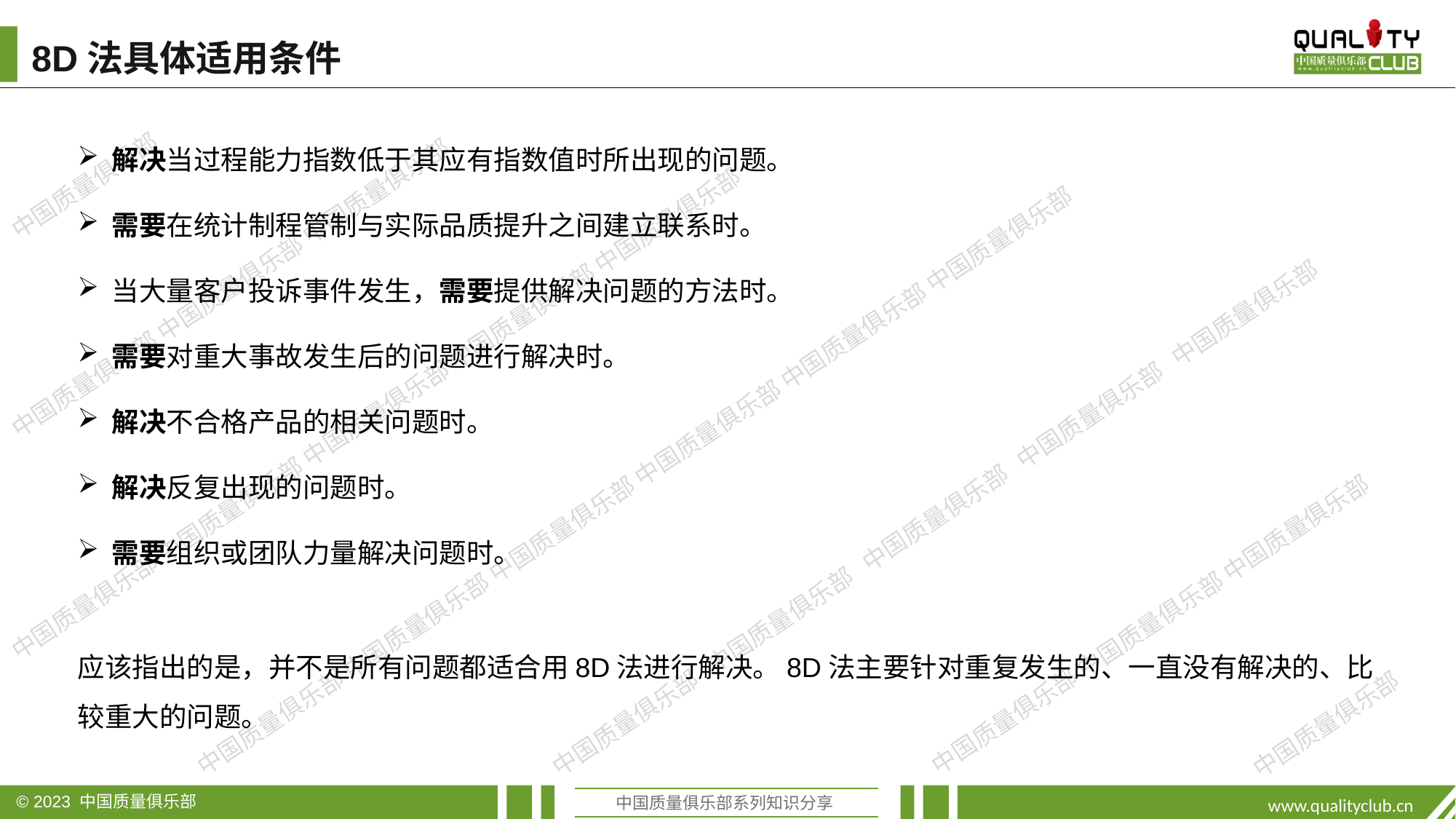

8D法具体适用条件
解决当过程能力指数低于其应有指数值时所出现的问题。
需要在统计制程管制与实际品质提升之间建立联系时。
当大量客户投诉事件发生，需要提供解决问题的方法时。
需要对重大事故发生后的问题进行解决时。
解决不合格产品的相关问题时。
解决反复出现的问题时。
需要组织或团队力量解决问题时。

应该指出的是，并不是所有问题都适合用8D法进行解决。8D法主要针对重复发生的、一直没有解决的、比较重大的问题。